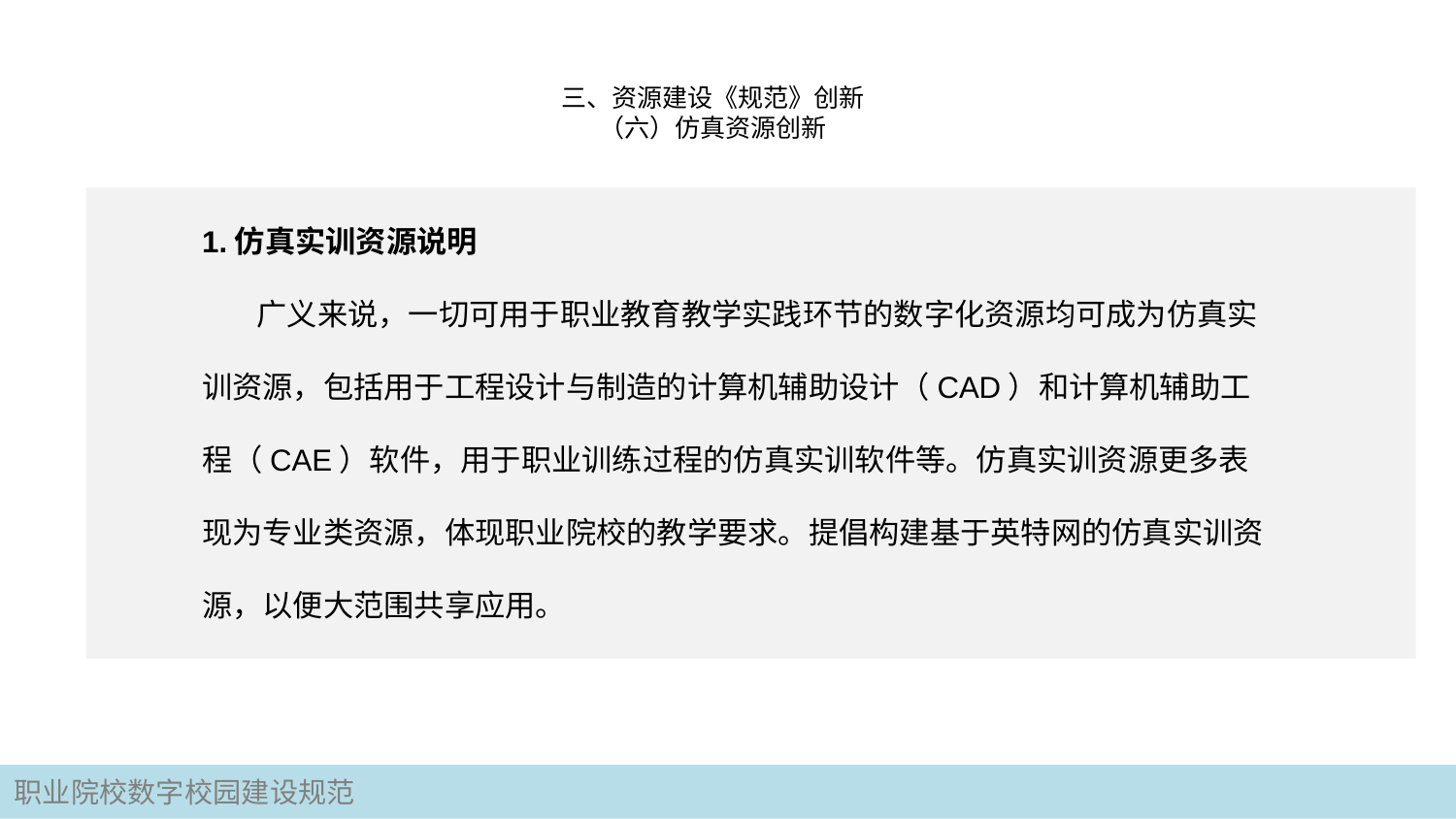

# 三、资源建设《规范》创新 （六）仿真资源创新
1.仿真实训资源说明
       广义来说，一切可用于职业教育教学实践环节的数字化资源均可成为仿真实训资源，包括用于工程设计与制造的计算机辅助设计（CAD）和计算机辅助工程（CAE）软件，用于职业训练过程的仿真实训软件等。仿真实训资源更多表现为专业类资源，体现职业院校的教学要求。提倡构建基于英特网的仿真实训资源，以便大范围共享应用。

职业院校数字校园建设规范